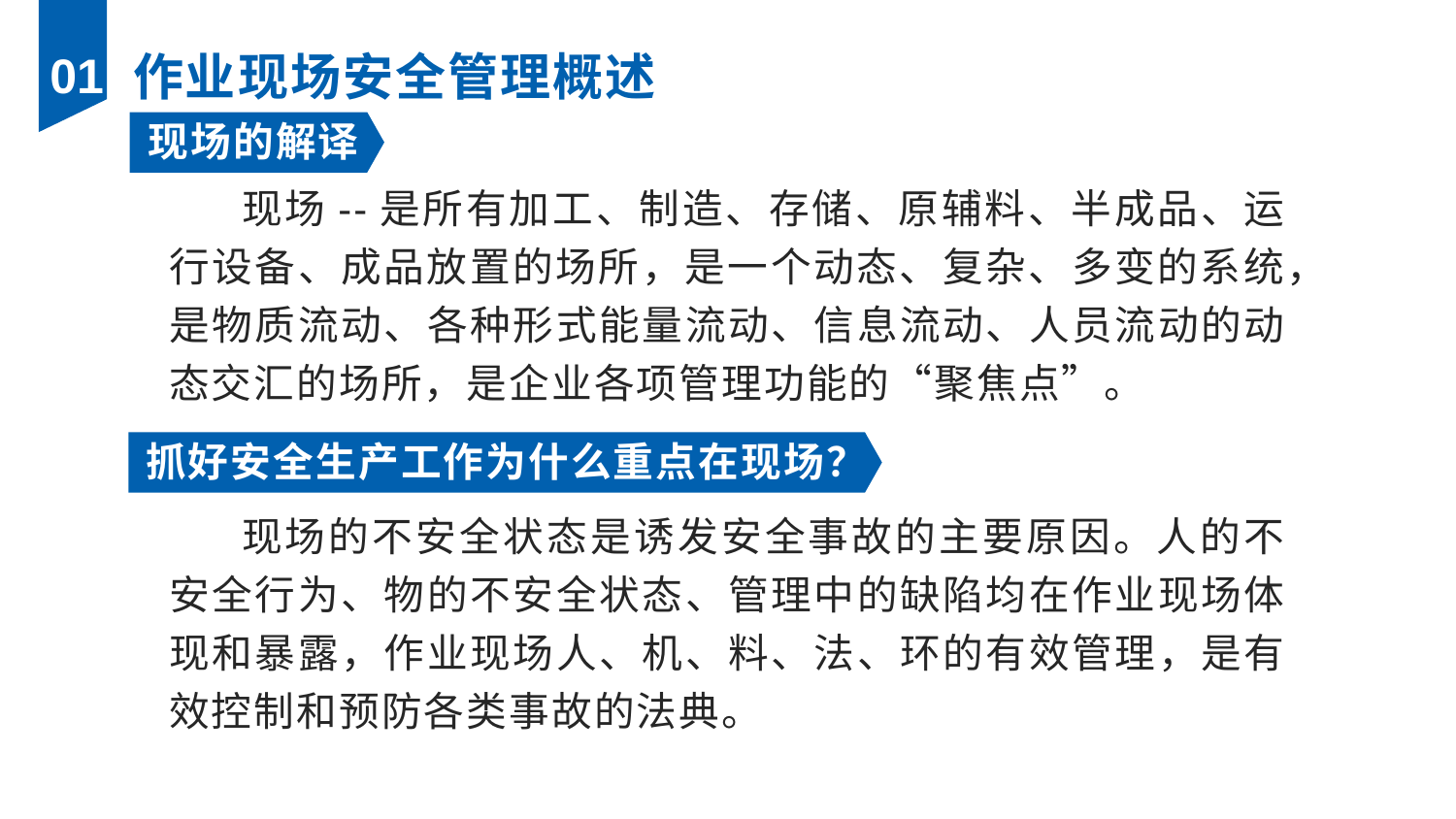

01
 作业现场安全管理概述
现场的解译

现场--是所有加工、制造、存储、原辅料、半成品、运行设备、成品放置的场所，是一个动态、复杂、多变的系统，是物质流动、各种形式能量流动、信息流动、人员流动的动态交汇的场所，是企业各项管理功能的“聚焦点”。
抓好安全生产工作为什么重点在现场？

现场的不安全状态是诱发安全事故的主要原因。人的不安全行为、物的不安全状态、管理中的缺陷均在作业现场体现和暴露，作业现场人、机、料、法、环的有效管理，是有效控制和预防各类事故的法典。